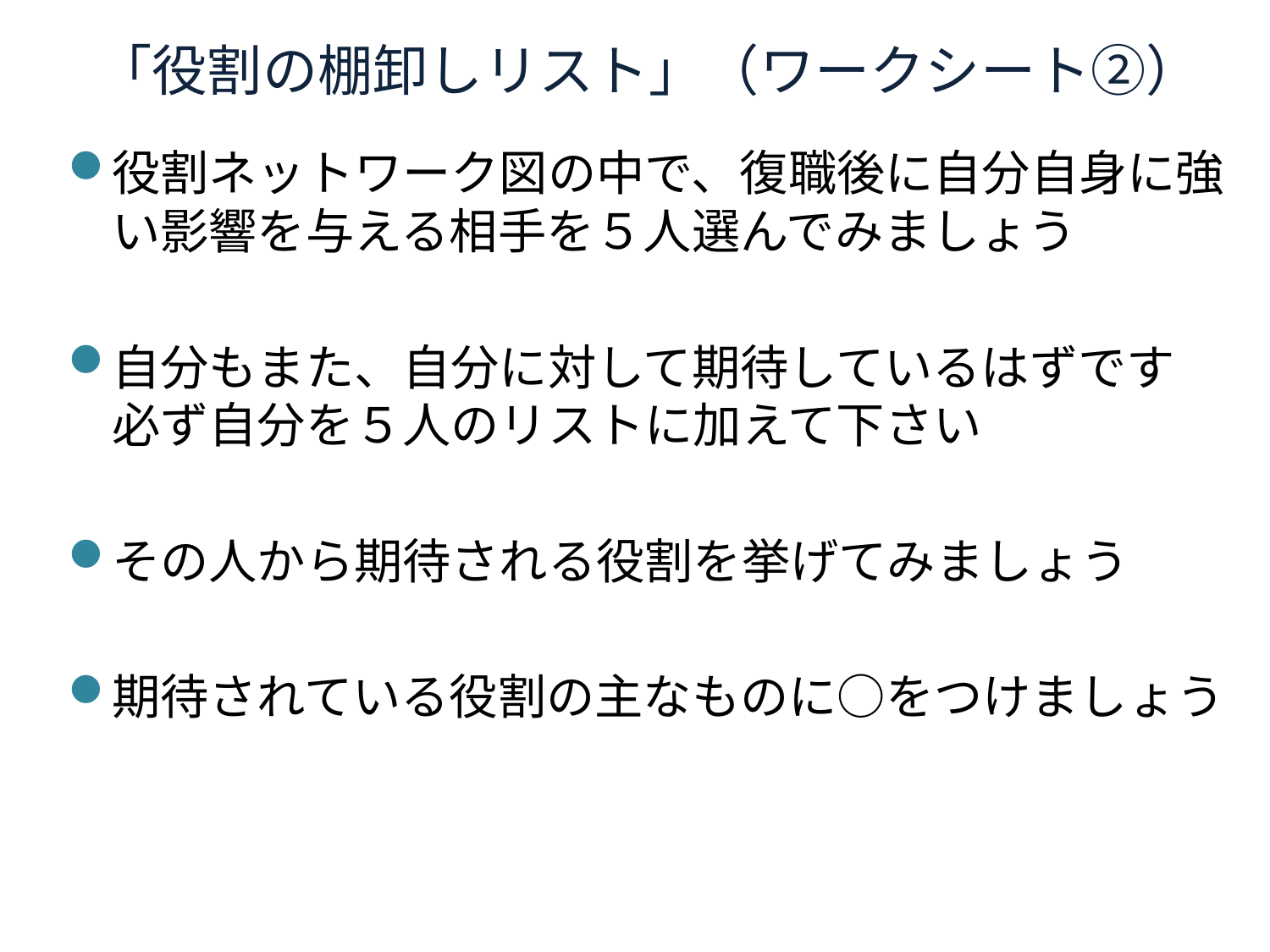

# 「役割の棚卸しリスト」（ワークシート②）
役割ネットワーク図の中で、復職後に自分自身に強い影響を与える相手を５人選んでみましょう

自分もまた、自分に対して期待しているはずです 必ず自分を５人のリストに加えて下さい

その人から期待される役割を挙げてみましょう

期待されている役割の主なものに○をつけましょう